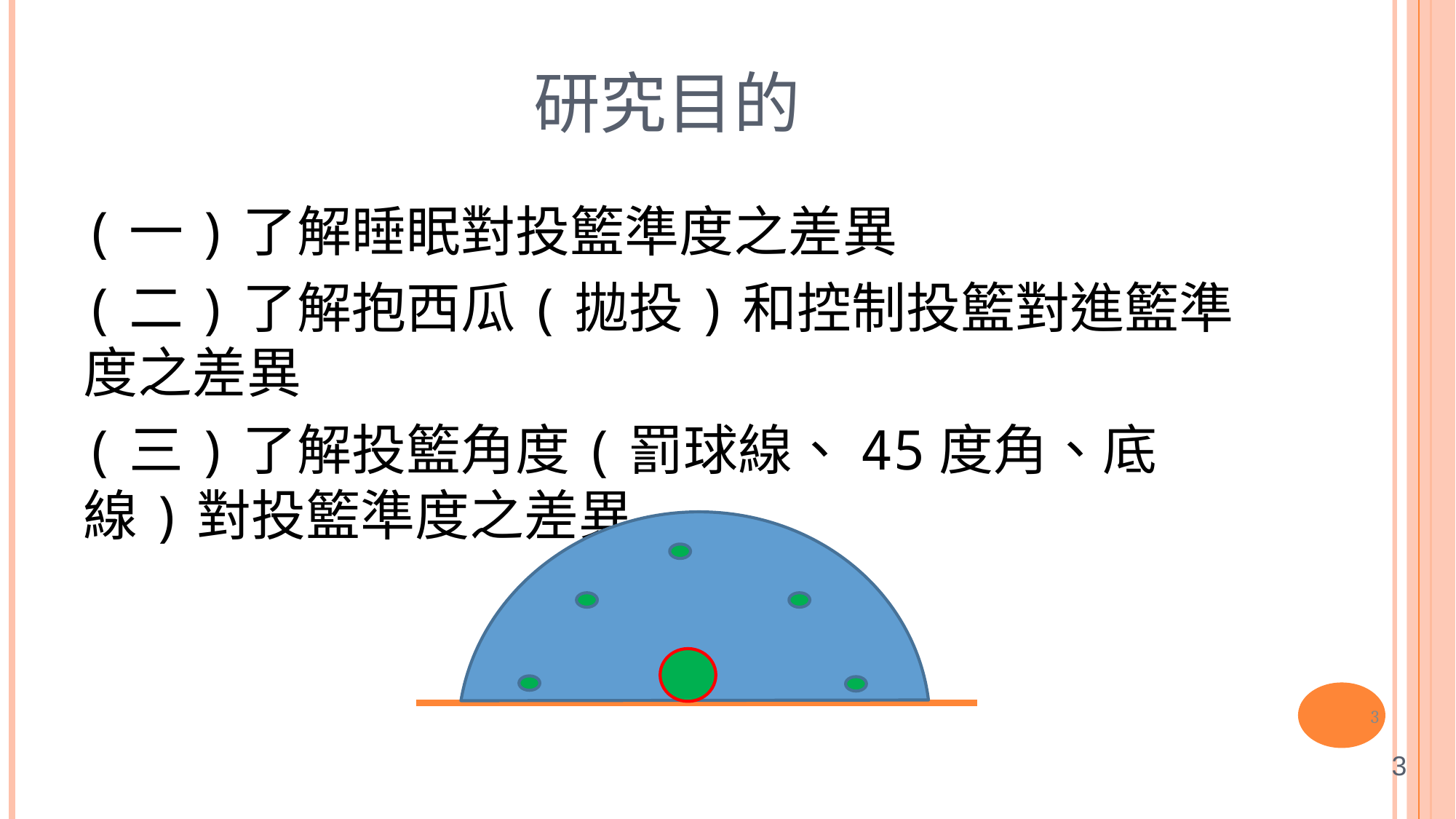

# 研究目的
(一)了解睡眠對投籃準度之差異
(二)了解抱西瓜(拋投)和控制投籃對進籃準度之差異
(三)了解投籃角度(罰球線、45度角、底線)對投籃準度之差異

3
3